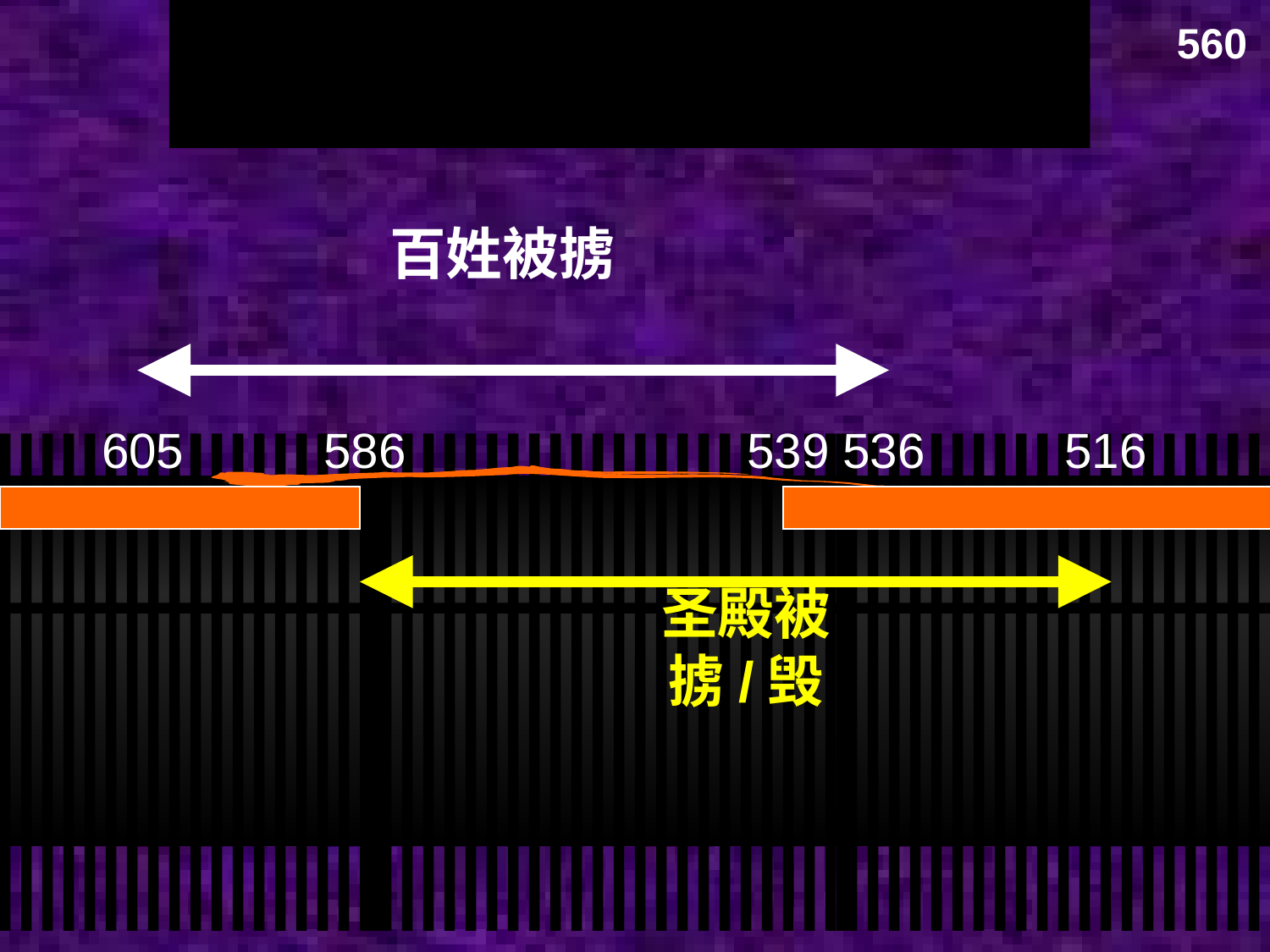

# Two 70-Year Exiles
560
两个 70-Year 被掳
百姓被掳
605
586
539
536
516

圣殿被掳/毁